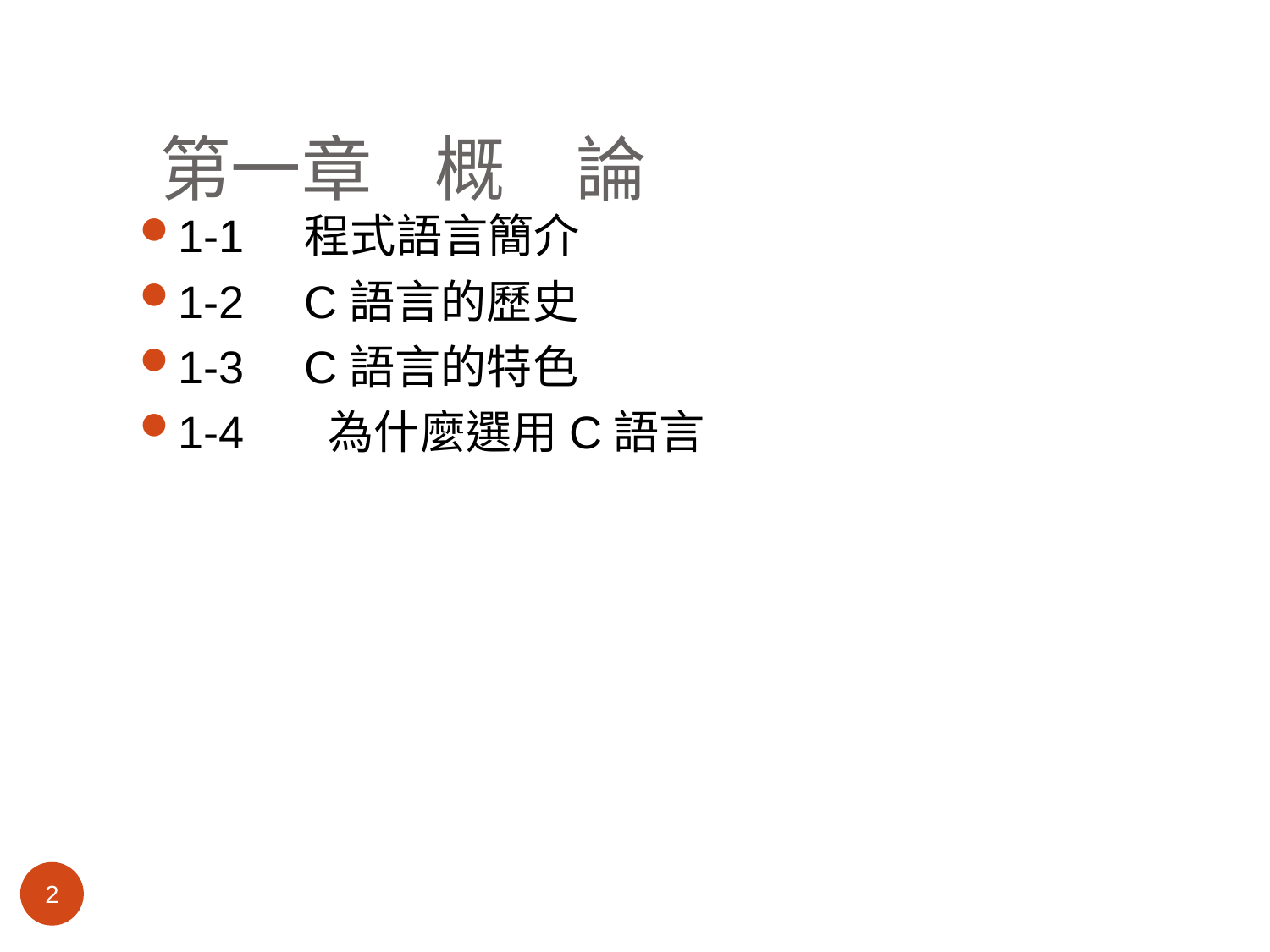

# 第一章    概　論
1-1 	程式語言簡介
1-2 	C語言的歷史
1-3 	C語言的特色
1-4	 為什麼選用C語言
2